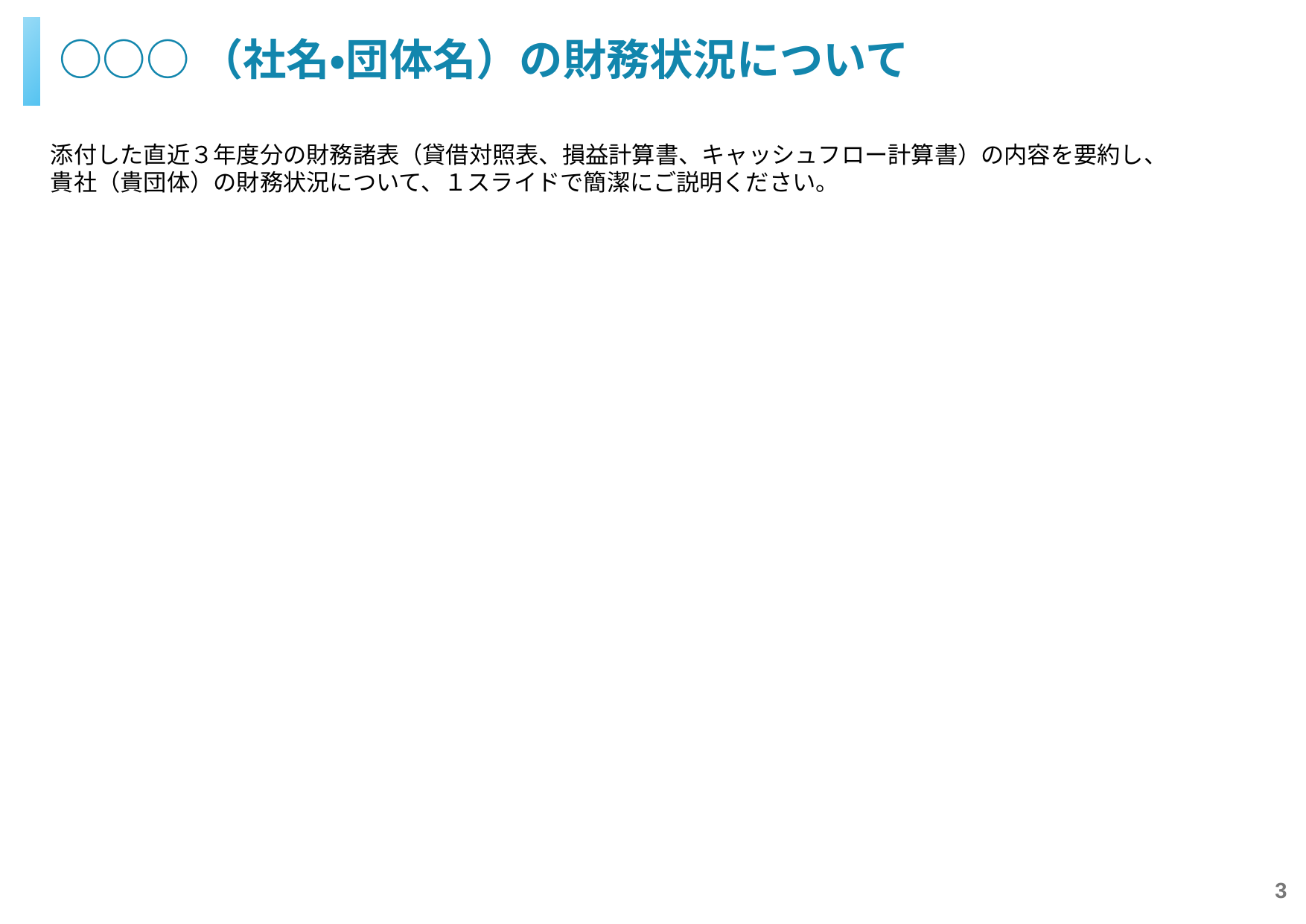

○○○（社名・団体名）の財務状況について
添付した直近３年度分の財務諸表（貸借対照表、損益計算書、キャッシュフロー計算書）の内容を要約し、
貴社（貴団体）の財務状況について、１スライドで簡潔にご説明ください。
3